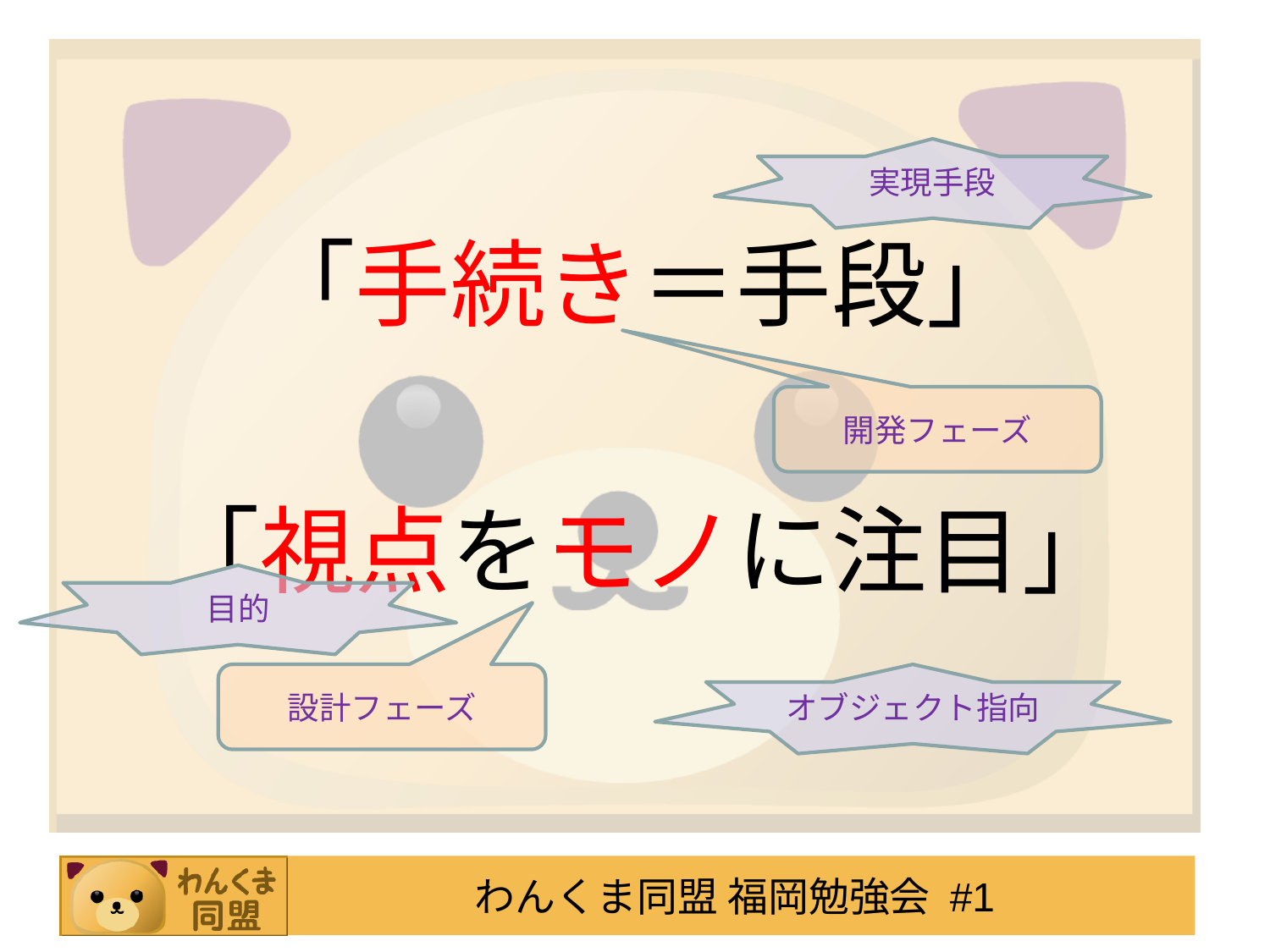

実現手段
「手続き＝手段」

「視点をモノに注目」
開発フェーズ
目的
設計フェーズ
オブジェクト指向